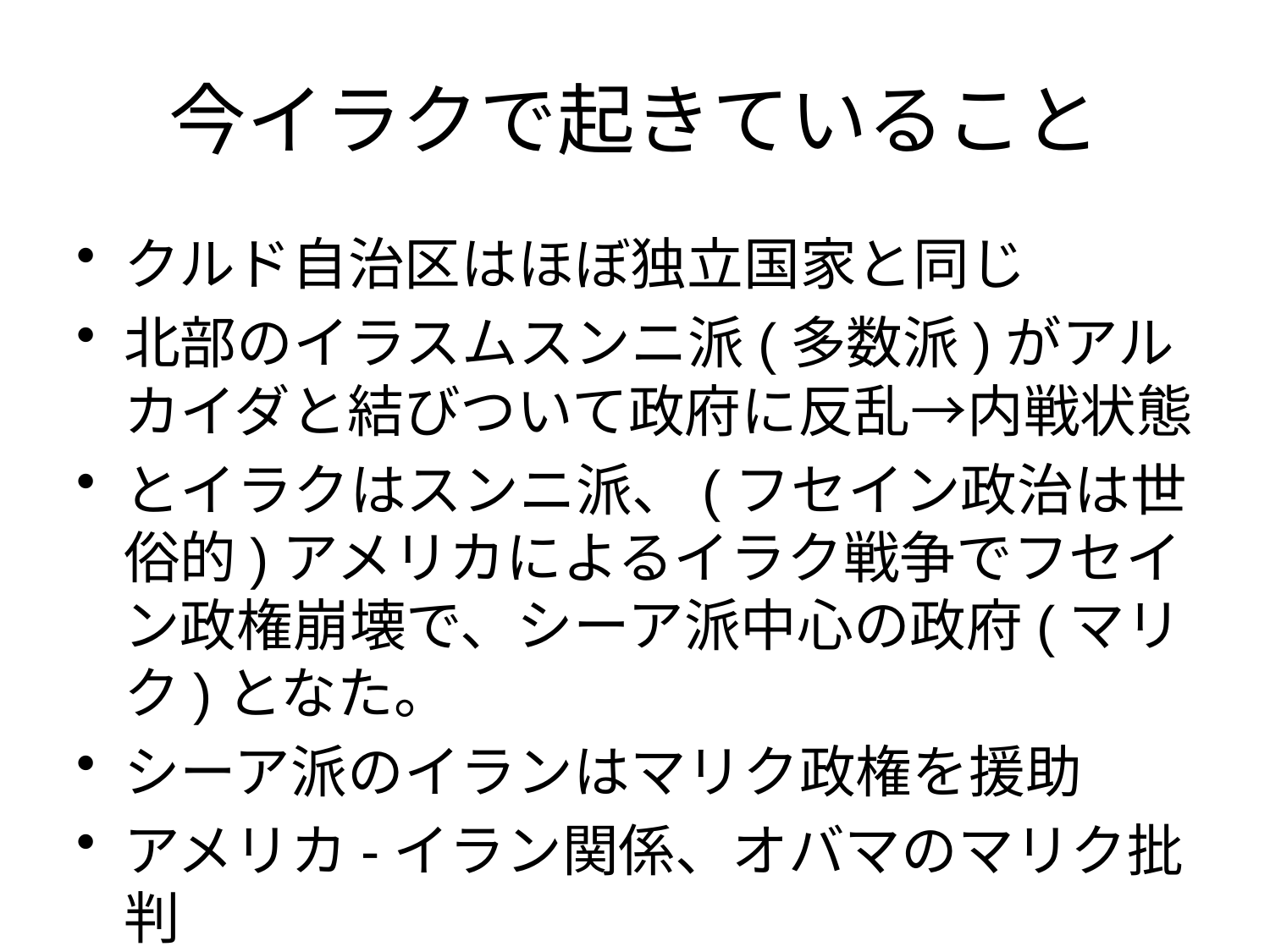

# 今イラクで起きていること
クルド自治区はほぼ独立国家と同じ
北部のイラスムスンニ派(多数派)がアルカイダと結びついて政府に反乱→内戦状態
とイラクはスンニ派、(フセイン政治は世俗的)アメリカによるイラク戦争でフセイン政権崩壊で、シーア派中心の政府(マリク)となた。
シーア派のイランはマリク政権を援助
アメリカ-イラン関係、オバマのマリク批判